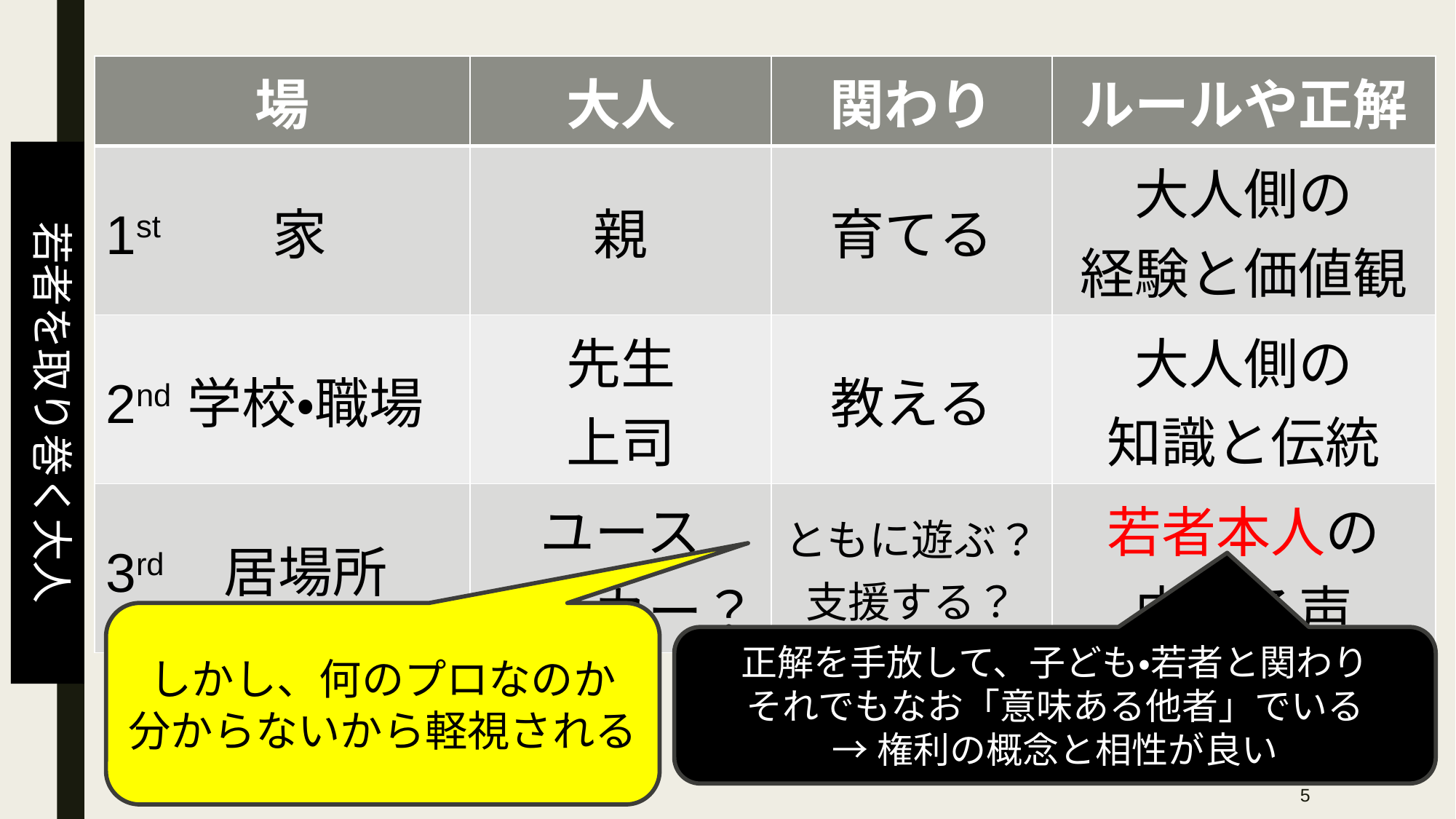

| 場 | 大人 | 関わり | ルールや正解 |
| --- | --- | --- | --- |
| 1st 家 | 親 | 育てる | 大人側の 経験と価値観 |
| 2nd 学校・職場 | 先生 上司 | 教える | 大人側の 知識と伝統 |
| 3rd 居場所 | ユース ワーカー？ | ともに遊ぶ？ 支援する？ | 若者本人の 内なる声 |
若者を取り巻く大人
しかし、何のプロなのか
分からないから軽視される
正解を手放して、子ども・若者と関わり
それでもなお「意味ある他者」でいる
→権利の概念と相性が良い
5